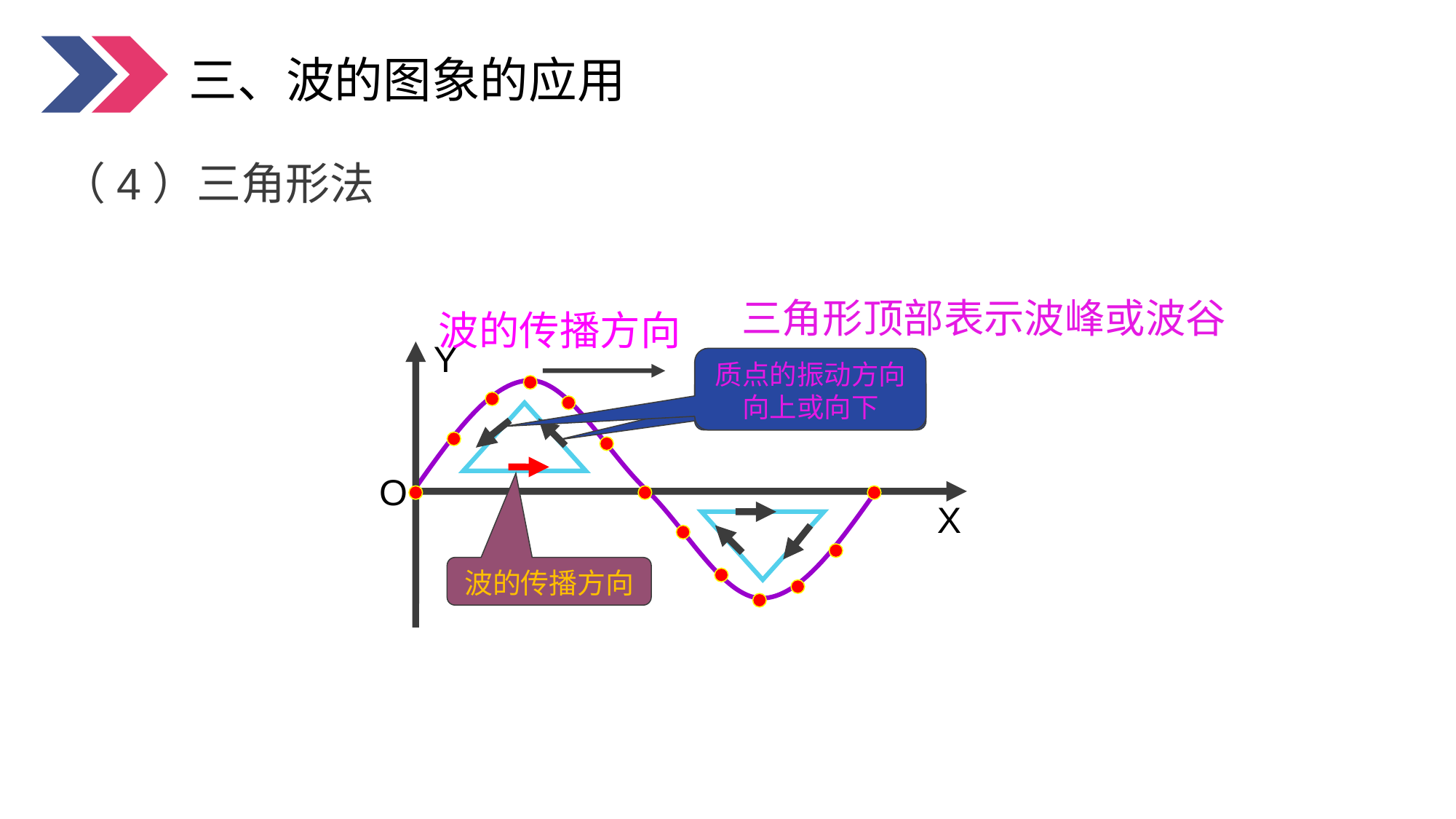

三、波的图象的应用
（4）三角形法
三角形顶部表示波峰或波谷
波的传播方向
Y

O

X

质点的振动方向向上或向下
质点的振动方向

波的传播方向